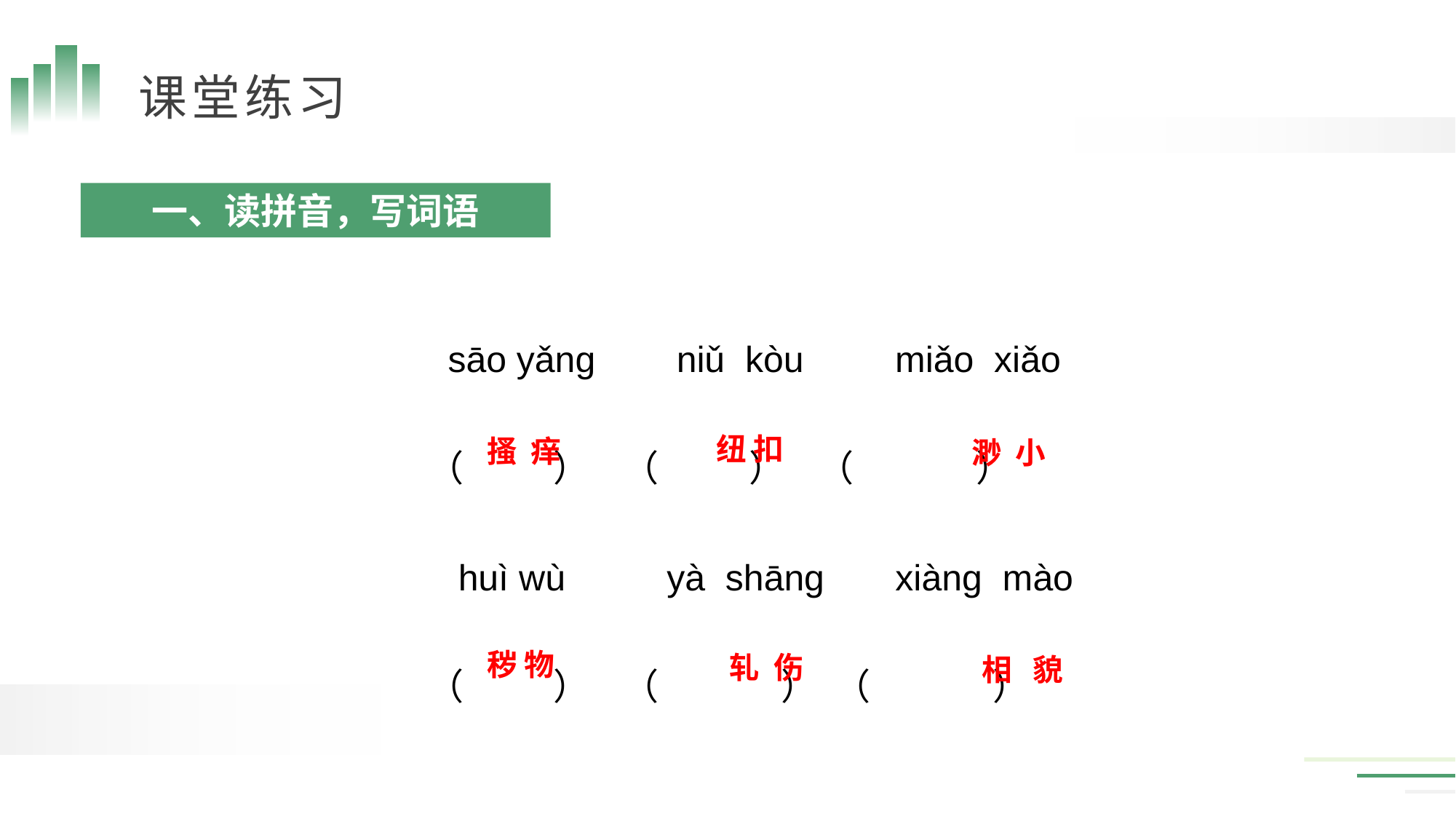

一、读拼音，写词语
  sāo yǎng        niǔ  kòu         miǎo  xiǎo
（           ）    （           ）    （               ）
   huì wù          yà  shāng       xiàng  mào
（           ）    （               ）  （               ）
纽 扣
搔  痒
渺  小
相   貌
秽 物
轧  伤